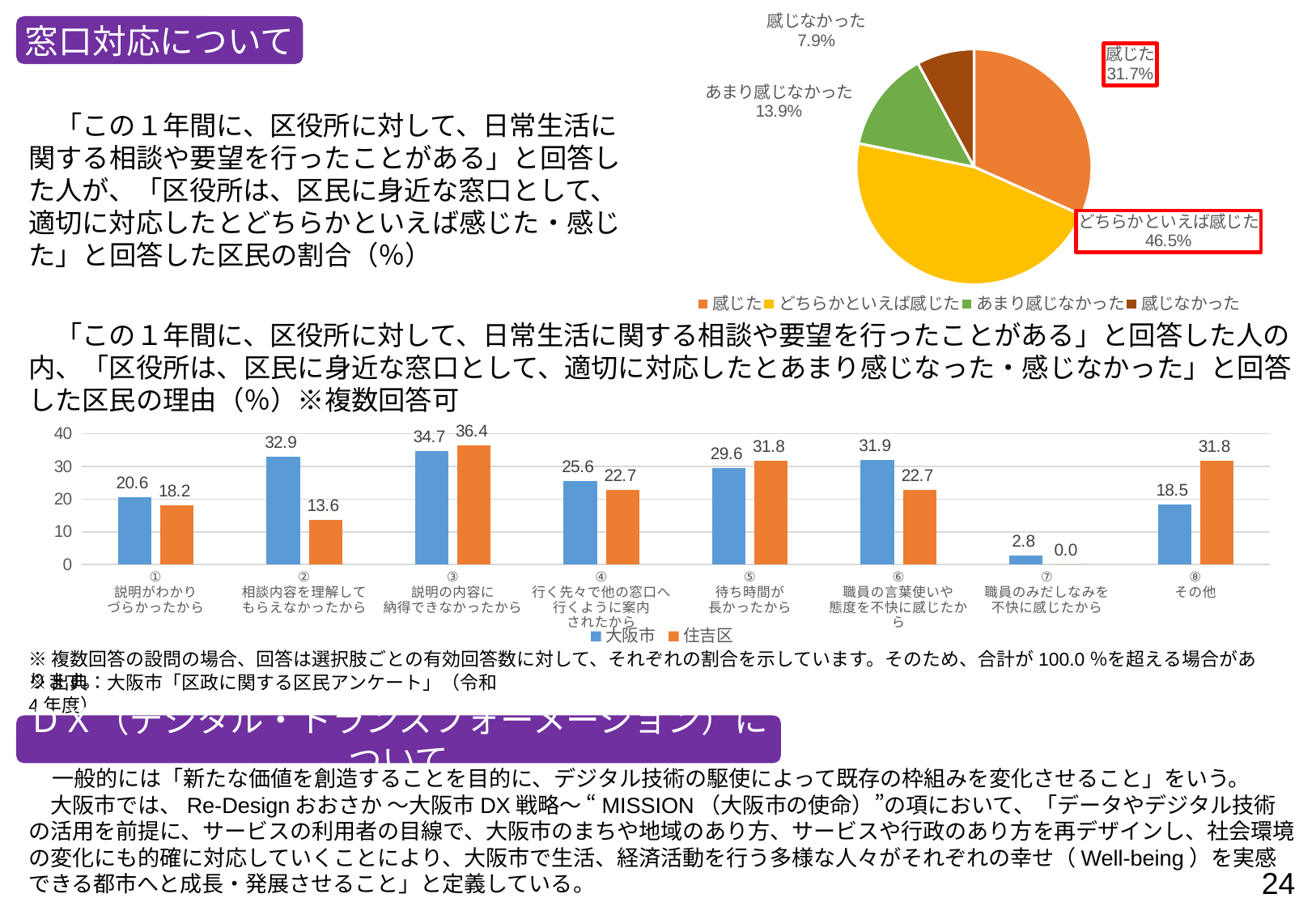

### Chart

| Category |  |
|---|---|
| 感じた | 31.7 |
| どちらかといえば感じた | 46.5 |
| あまり感じなかった | 13.9 |
| 感じなかった | 7.9 |
窓口対応について
　「この１年間に、区役所に対して、日常生活に関する相談や要望を行ったことがある」と回答した人が、「区役所は、区民に身近な窓口として、適切に対応したとどちらかといえば感じた・感じた」と回答した区民の割合（％）
　「この１年間に、区役所に対して、日常生活に関する相談や要望を行ったことがある」と回答した人の内、「区役所は、区民に身近な窓口として、適切に対応したとあまり感じなった・感じなかった」と回答した区民の理由（％）※複数回答可

### Chart

| Category | 大阪市 | 住吉区 |
|---|---|---|
| ①
説明がわかり
づらかったから | 20.634920634920633 | 18.2 |
| ②
相談内容を理解して
もらえなかったから | 32.93650793650794 | 13.6 |
| ③
説明の内容に
納得できなかったから | 34.72222222222222 | 36.4 |
| ④
行く先々で他の窓口へ
行くように案内
されたから | 25.595238095238095 | 22.7 |
| ⑤
待ち時間が
長かったから | 29.563492063492063 | 31.8 |
| ⑥
職員の言葉使いや
態度を不快に感じたから | 31.944444444444443 | 22.7 |
| ⑦
職員のみだしなみを
不快に感じたから | 2.7777777777777777 | 0.0 |
| ⑧
その他 | 18.452380952380953 | 31.8 |
※複数回答の設問の場合、回答は選択肢ごとの有効回答数に対して、それぞれの割合を示しています。そのため、合計が100.0％を超える場合があります。
※出典：大阪市「区政に関する区民アンケート」（令和4年度）
ＤＸ（デジタル・トランスフォーメーション）について
　一般的には「新たな価値を創造することを目的に、デジタル技術の駆使によって既存の枠組みを変化させること」をいう。
　大阪市では、Re-Designおおさか ～大阪市DX戦略～ “MISSION（大阪市の使命）”の項において、「データやデジタル技術の活用を前提に、サービスの利用者の目線で、大阪市のまちや地域のあり方、サービスや行政のあり方を再デザインし、社会環境の変化にも的確に対応していくことにより、大阪市で生活、経済活動を行う多様な人々がそれぞれの幸せ（Well-being）を実感できる都市へと成⾧・発展させること」と定義している。
24